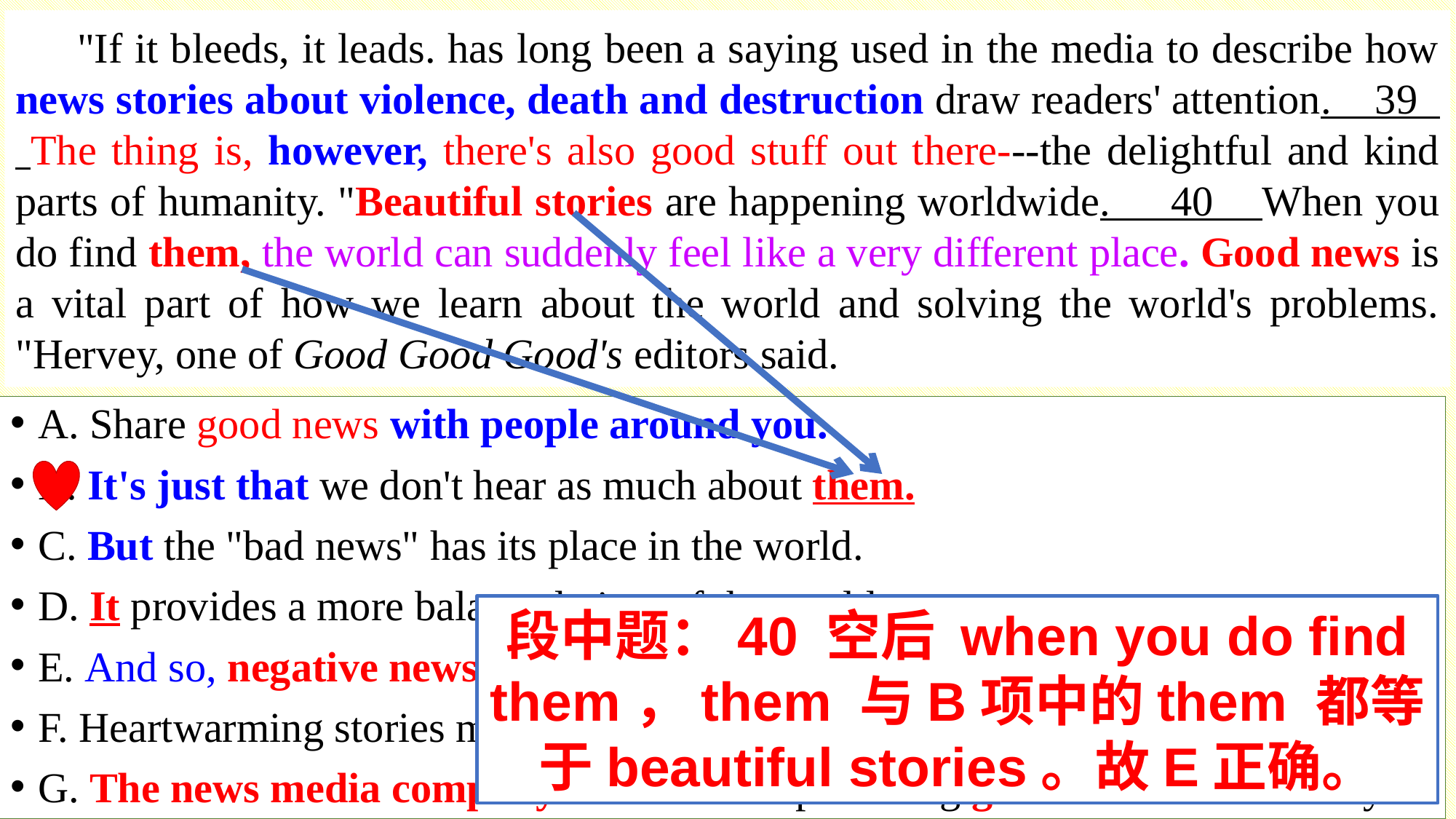

"If it bleeds, it leads. has long been a saying used in the media to describe how news stories about violence, death and destruction draw readers' attention.    39    The thing is, however, there's also good stuff out there---the delightful and kind parts of humanity. "Beautiful stories are happening worldwide.     40    When you do find them, the world can suddenly feel like a very different place. Good news is a vital part of how we learn about the world and solving the world's problems. "Hervey, one of Good Good Good's editors said.
A. Share good news with people around you.
B. It's just that we don't hear as much about them.
C. But the "bad news" has its place in the world.
D. It provides a more balanced view of the world.
E. And so, negative news stories are everywhere on news media.
F. Heartwarming stories make you cry and feel good.
G. The news media company is devoted to providing good news intentionally.

段中题：40 空后 when you do find them，them 与B项中的them 都等于beautiful stories。故E正确。